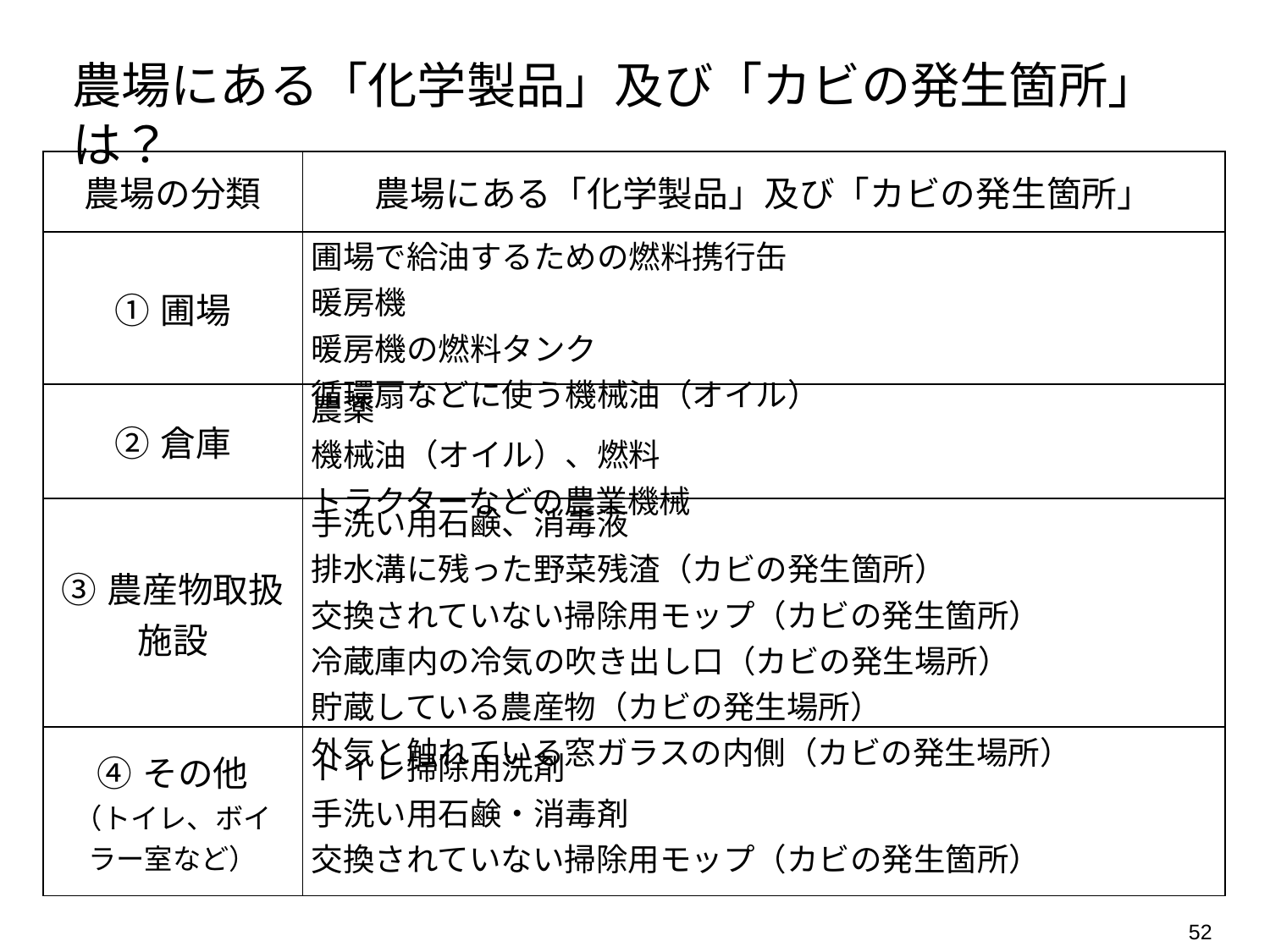

農場にある「化学製品」及び「カビの発生箇所」は？
| 農場の分類 | 農場にある「化学製品」及び「カビの発生箇所」 |
| --- | --- |
| ①圃場 | 圃場で給油するための燃料携行缶 暖房機 暖房機の燃料タンク 循環扇などに使う機械油（オイル） |
| ②倉庫 | 農薬 機械油（オイル）、燃料 トラクターなどの農業機械 |
| ③農産物取扱施設 | 手洗い用石鹸、消毒液 排水溝に残った野菜残渣（カビの発生箇所） 交換されていない掃除用モップ（カビの発生箇所） 冷蔵庫内の冷気の吹き出し口（カビの発生場所） 貯蔵している農産物（カビの発生場所） 外気と触れている窓ガラスの内側（カビの発生場所） |
| ④その他 （トイレ、ボイラー室など） | トイレ掃除用洗剤 手洗い用石鹸・消毒剤 交換されていない掃除用モップ（カビの発生箇所） |
52